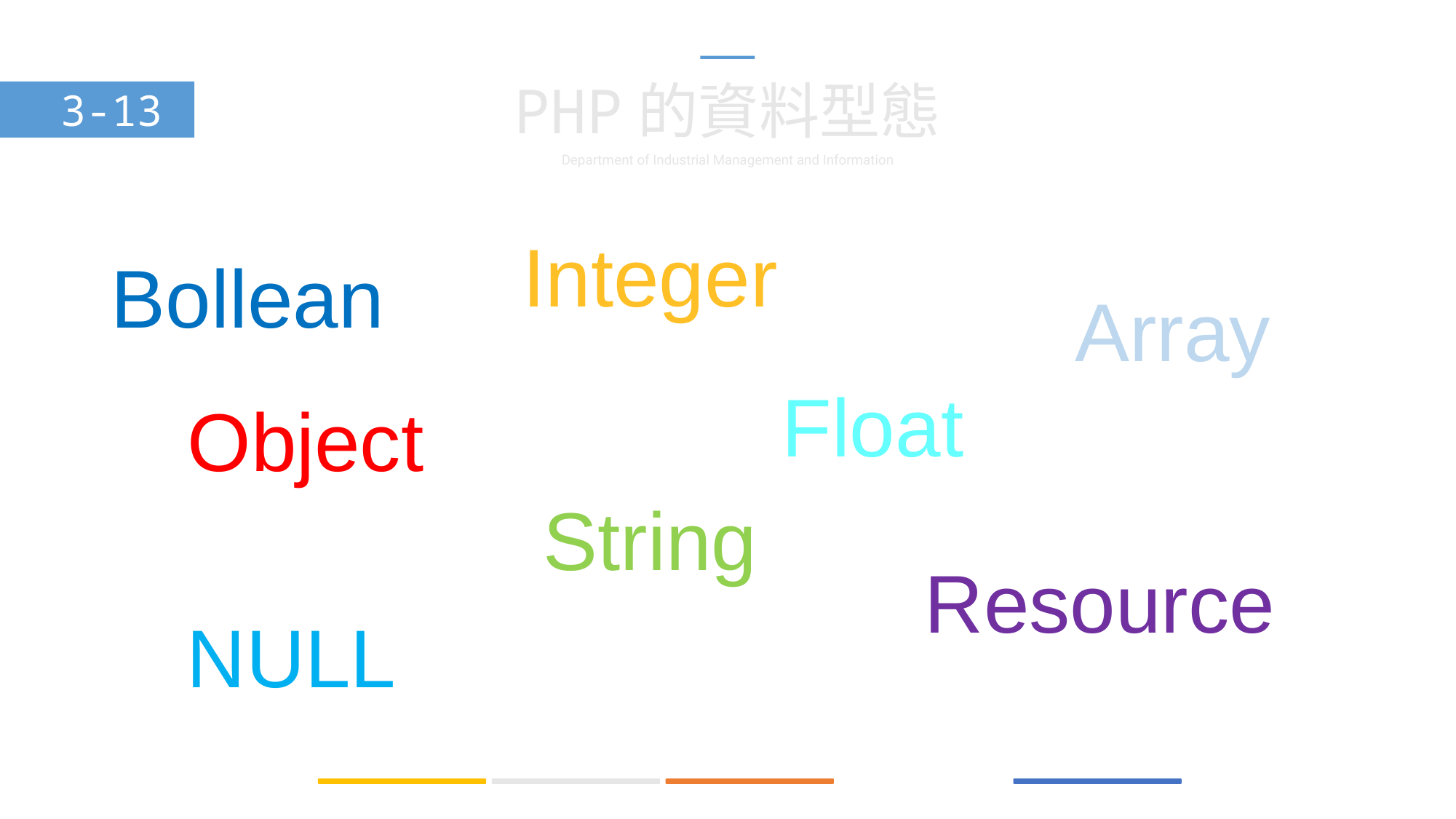

PHP的資料型態
3-13
Integer
Bollean
Array
Float
Object
String
Resource
NULL